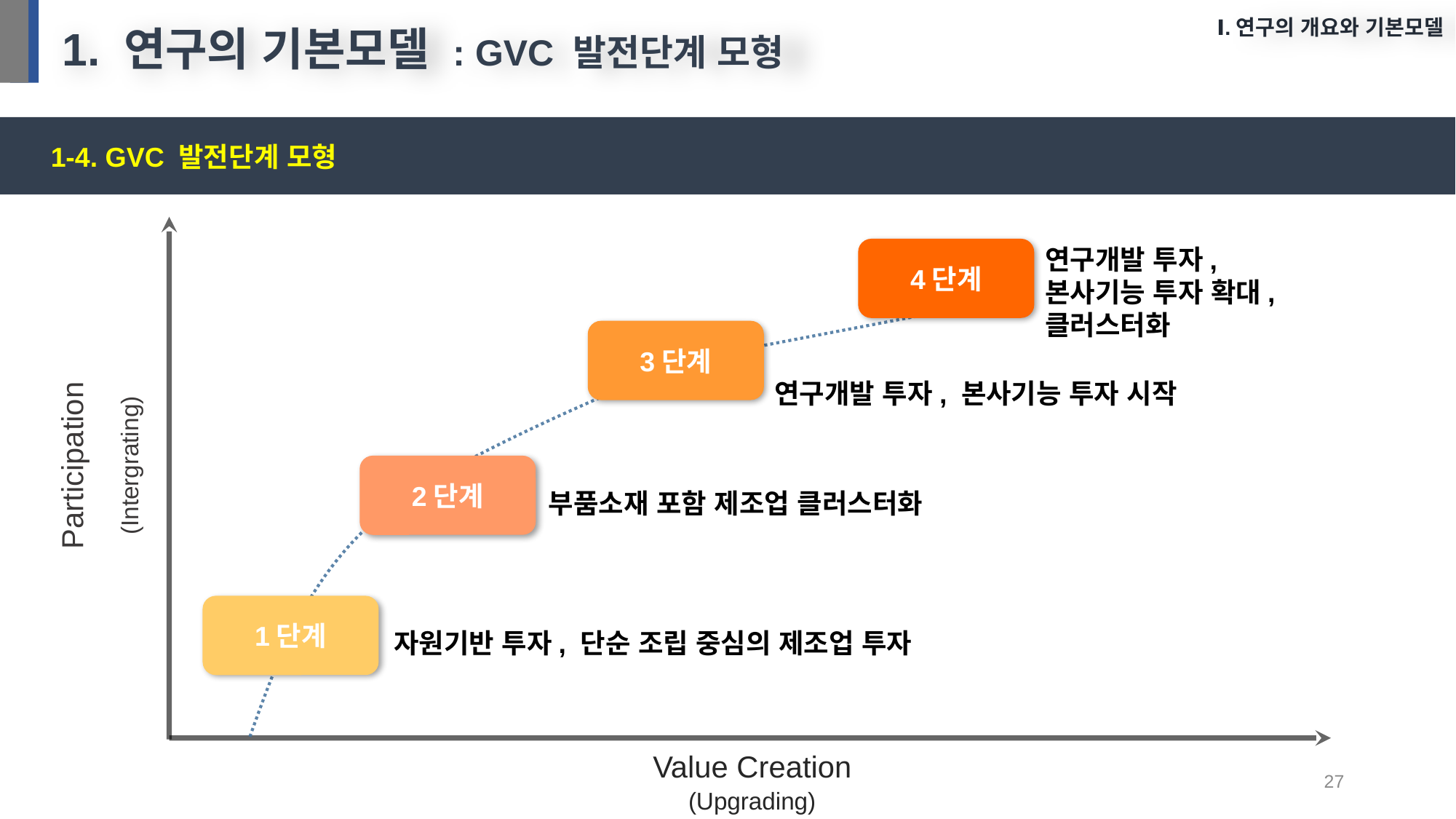

Ⅰ.연구의 개요와 기본모델

1-4. GVC 발전단계 모형
1. 연구의 기본모델 : GVC 발전단계 모형
Participation
(Intergrating)
4단계

3단계
2단계
1단계
Value Creation
(Upgrading)
연구개발 투자,
본사기능 투자 확대,
클러스터화
연구개발 투자, 본사기능 투자 시작
부품소재 포함 제조업 클러스터화
자원기반 투자, 단순 조립 중심의 제조업 투자
27